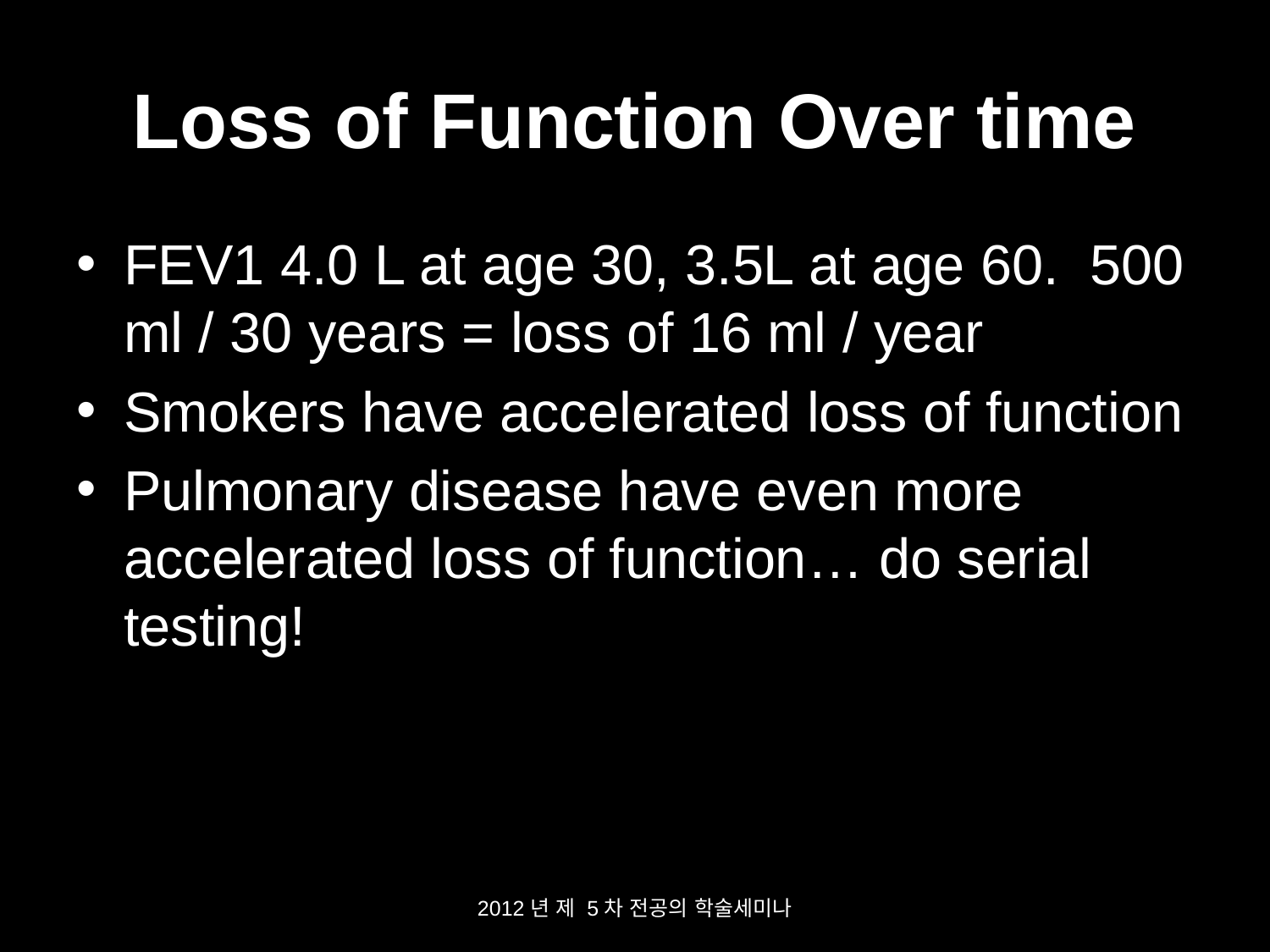

# Loss of Function Over time
FEV1 4.0 L at age 30, 3.5L at age 60.  500 ml / 30 years = loss of 16 ml / year
Smokers have accelerated loss of function
Pulmonary disease have even more accelerated loss of function… do serial testing!
2012년 제 5차 전공의 학술세미나